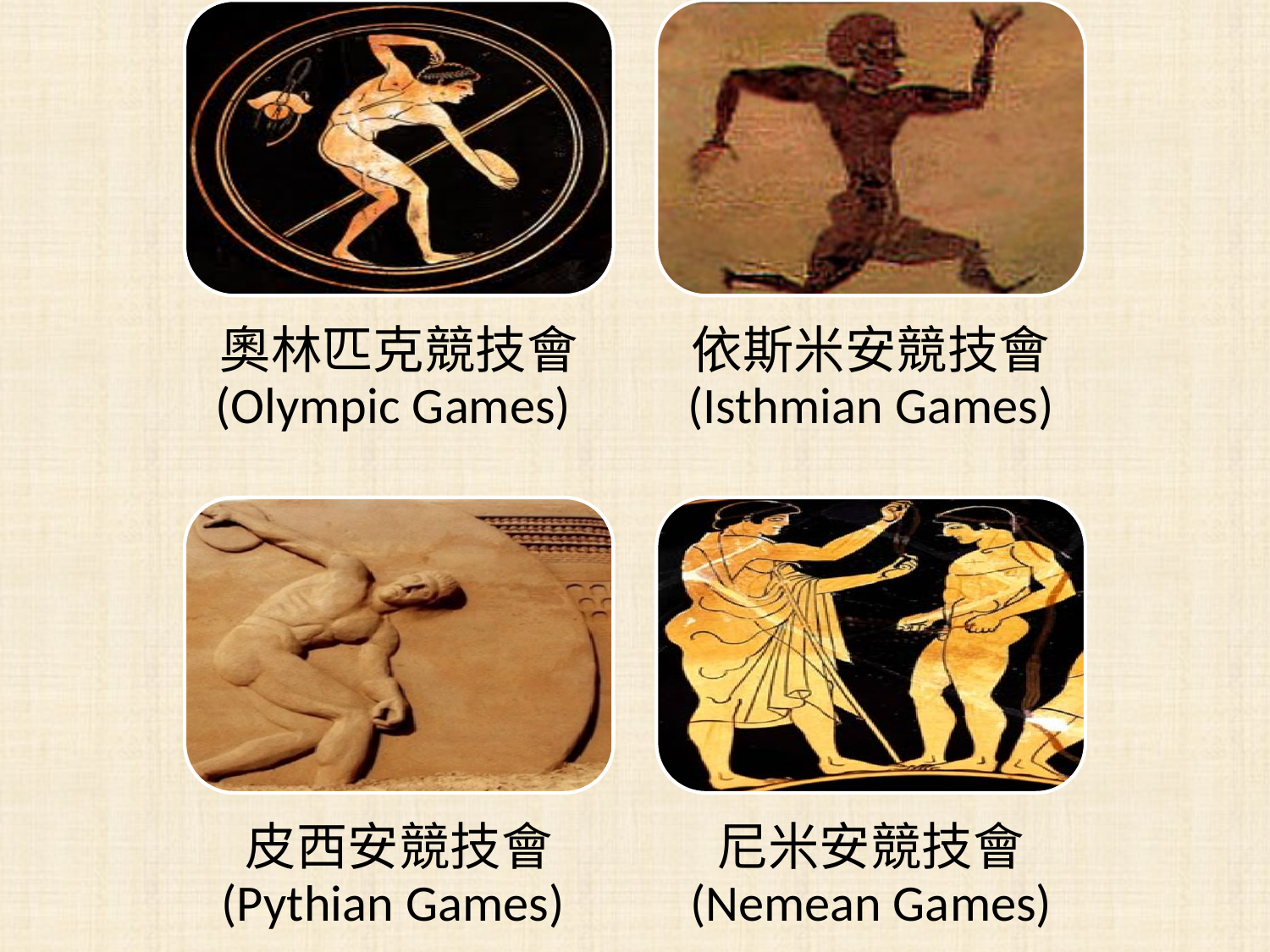

奧林匹克競技會 (Olympic Games)
依斯米安競技會 (Isthmian Games)
皮西安競技會 (Pythian Games)
尼米安競技會 (Nemean Games)